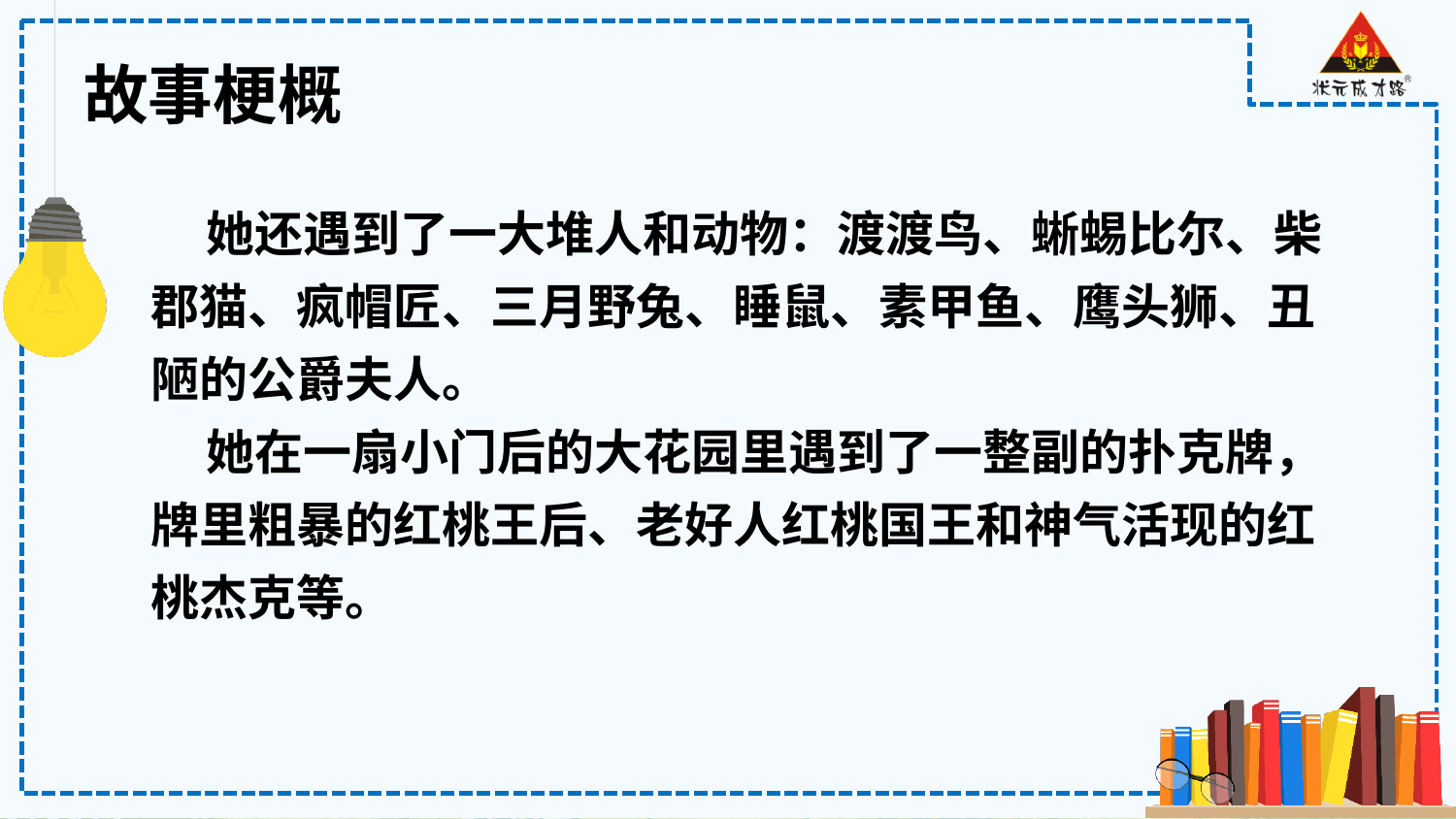

故事梗概
    她还遇到了一大堆人和动物：渡渡鸟、蜥蜴比尔、柴郡猫、疯帽匠、三月野兔、睡鼠、素甲鱼、鹰头狮、丑陋的公爵夫人。
    她在一扇小门后的大花园里遇到了一整副的扑克牌，牌里粗暴的红桃王后、老好人红桃国王和神气活现的红桃杰克等。